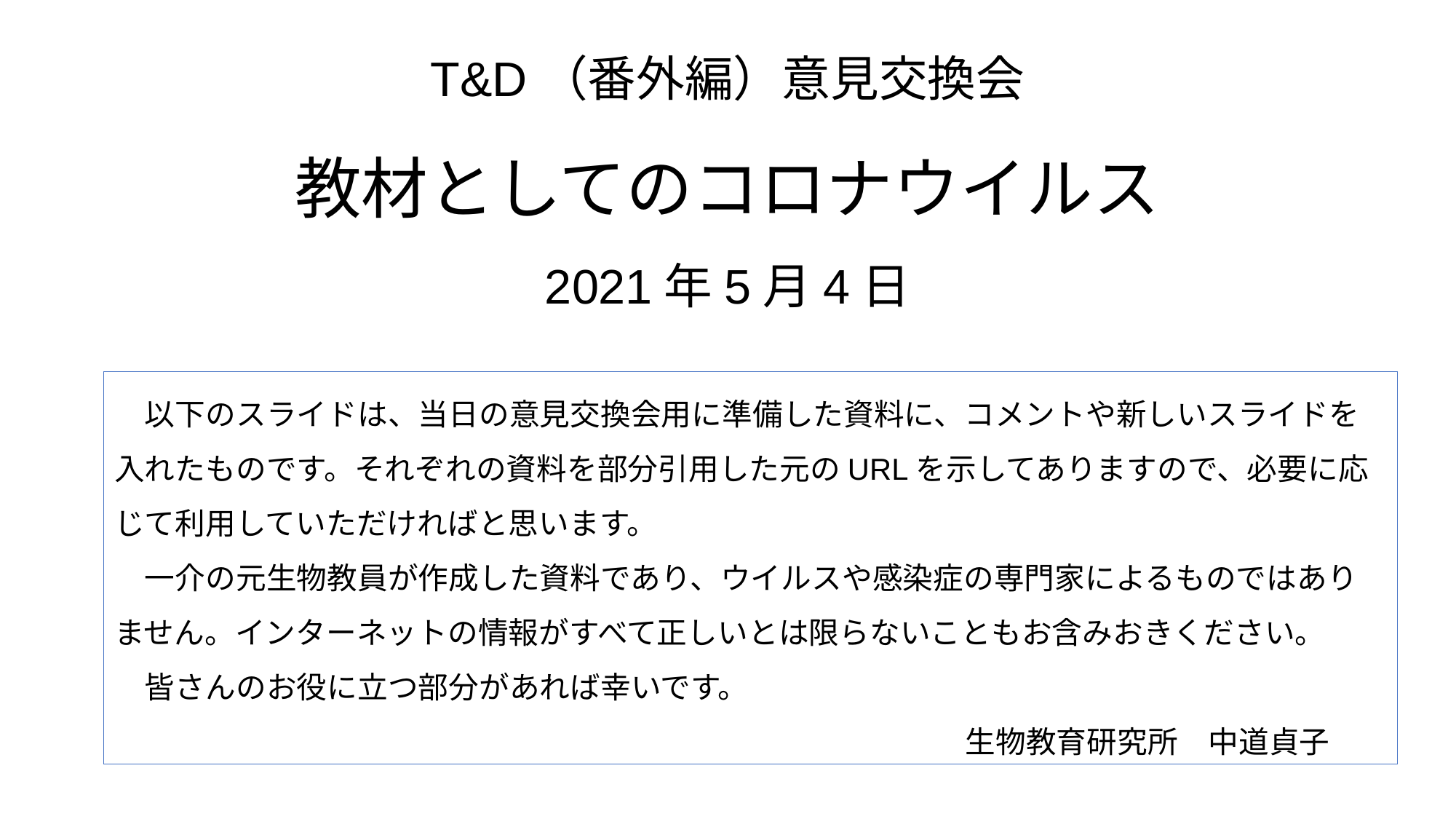

# T&D（番外編）意見交換会 教材としてのコロナウイルス 2021年5月4日
　以下のスライドは、当日の意見交換会用に準備した資料に、コメントや新しいスライドを入れたものです。それぞれの資料を部分引用した元のURLを示してありますので、必要に応じて利用していただければと思います。
　一介の元生物教員が作成した資料であり、ウイルスや感染症の専門家によるものではありません。インターネットの情報がすべて正しいとは限らないこともお含みおきください。
　皆さんのお役に立つ部分があれば幸いです。
　　　　　　　　　　　　　　　　　　　　　　　　　　　　生物教育研究所　中道貞子